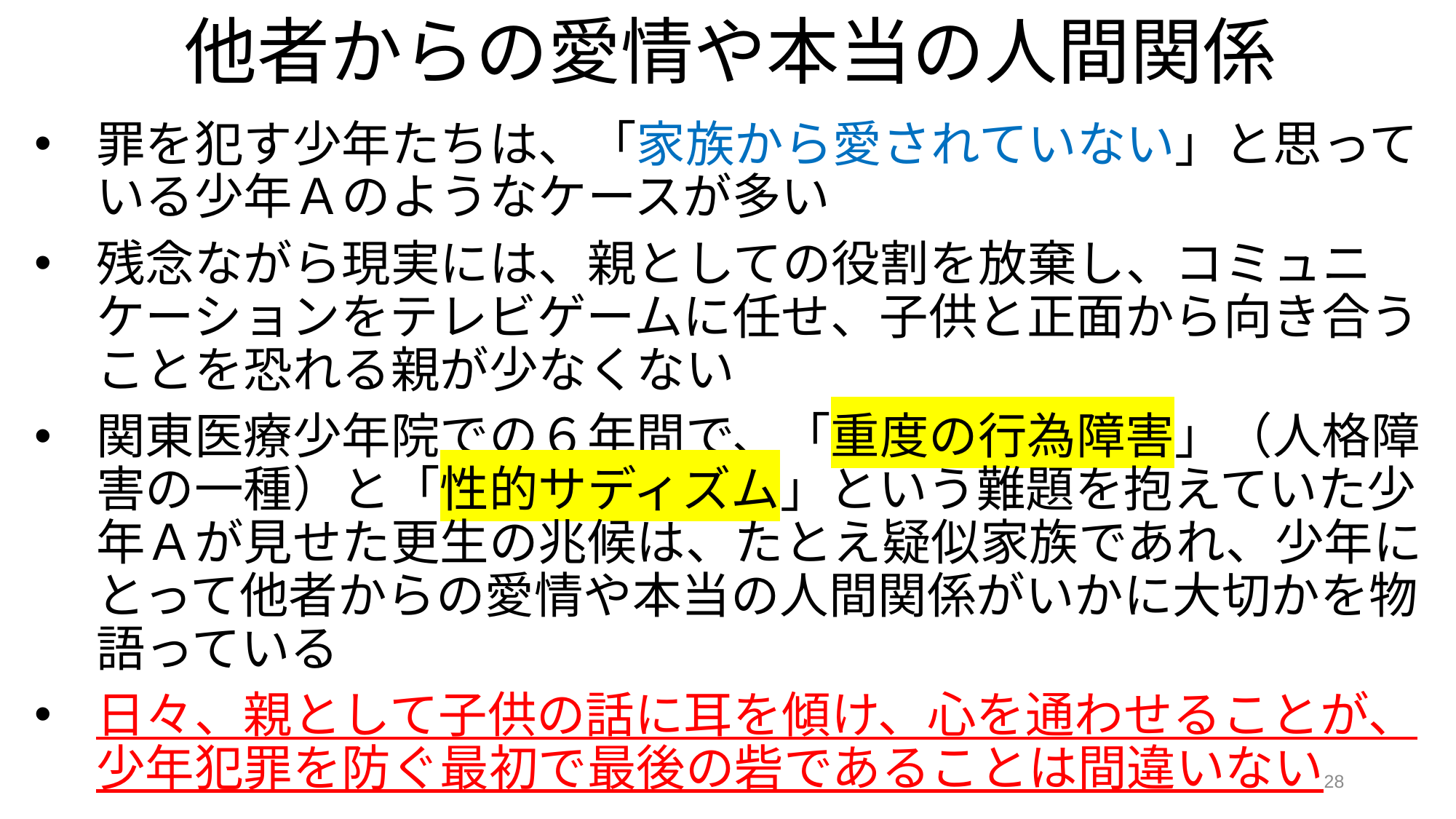

# 他者からの愛情や本当の人間関係
罪を犯す少年たちは、「家族から愛されていない」と思っている少年Ａのようなケースが多い
残念ながら現実には、親としての役割を放棄し、コミュニケーションをテレビゲームに任せ、子供と正面から向き合うことを恐れる親が少なくない
関東医療少年院での６年間で、「重度の行為障害」（人格障害の一種）と「性的サディズム」という難題を抱えていた少年Ａが見せた更生の兆候は、たとえ疑似家族であれ、少年にとって他者からの愛情や本当の人間関係がいかに大切かを物語っている
日々、親として子供の話に耳を傾け、心を通わせることが、少年犯罪を防ぐ最初で最後の砦であることは間違いない

28